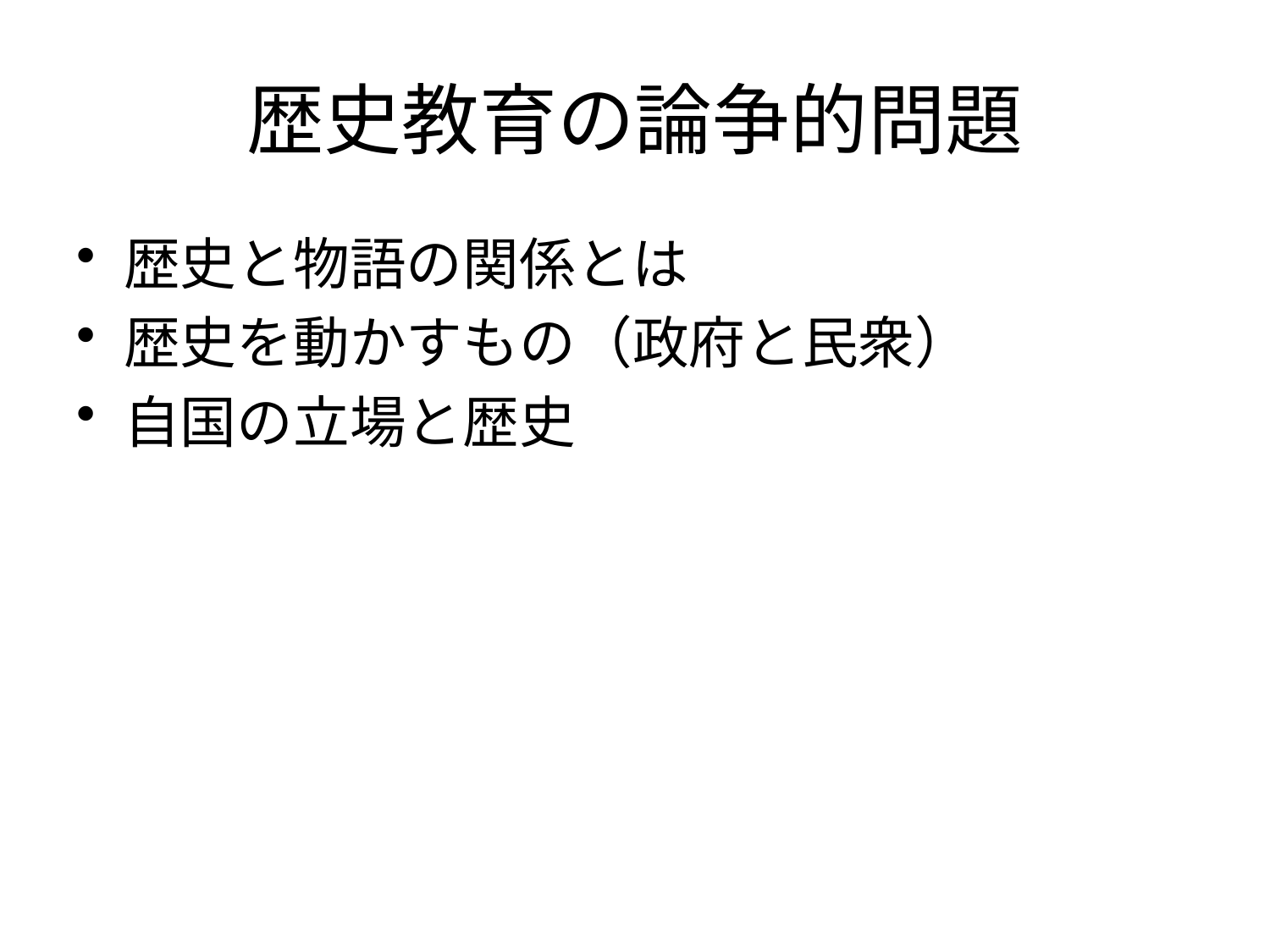

# 歴史教育の論争的問題
歴史と物語の関係とは
歴史を動かすもの（政府と民衆）
自国の立場と歴史